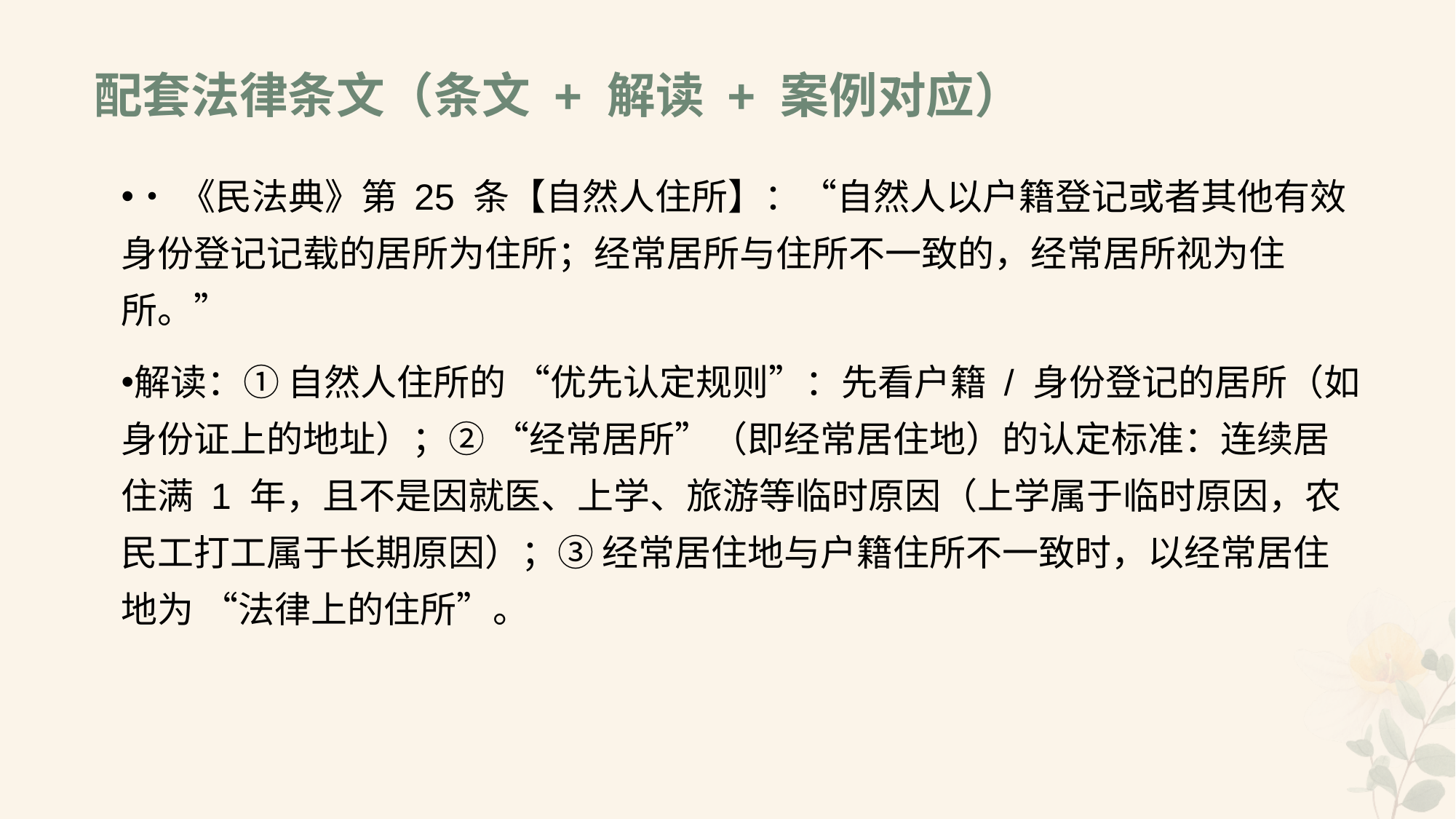

# 配套法律条文（条文 + 解读 + 案例对应）
•《民法典》第 25 条【自然人住所】：“自然人以户籍登记或者其他有效身份登记记载的居所为住所；经常居所与住所不一致的，经常居所视为住所。”
解读：① 自然人住所的 “优先认定规则”：先看户籍 / 身份登记的居所（如身份证上的地址）；② “经常居所”（即经常居住地）的认定标准：连续居住满 1 年，且不是因就医、上学、旅游等临时原因（上学属于临时原因，农民工打工属于长期原因）；③ 经常居住地与户籍住所不一致时，以经常居住地为 “法律上的住所”。